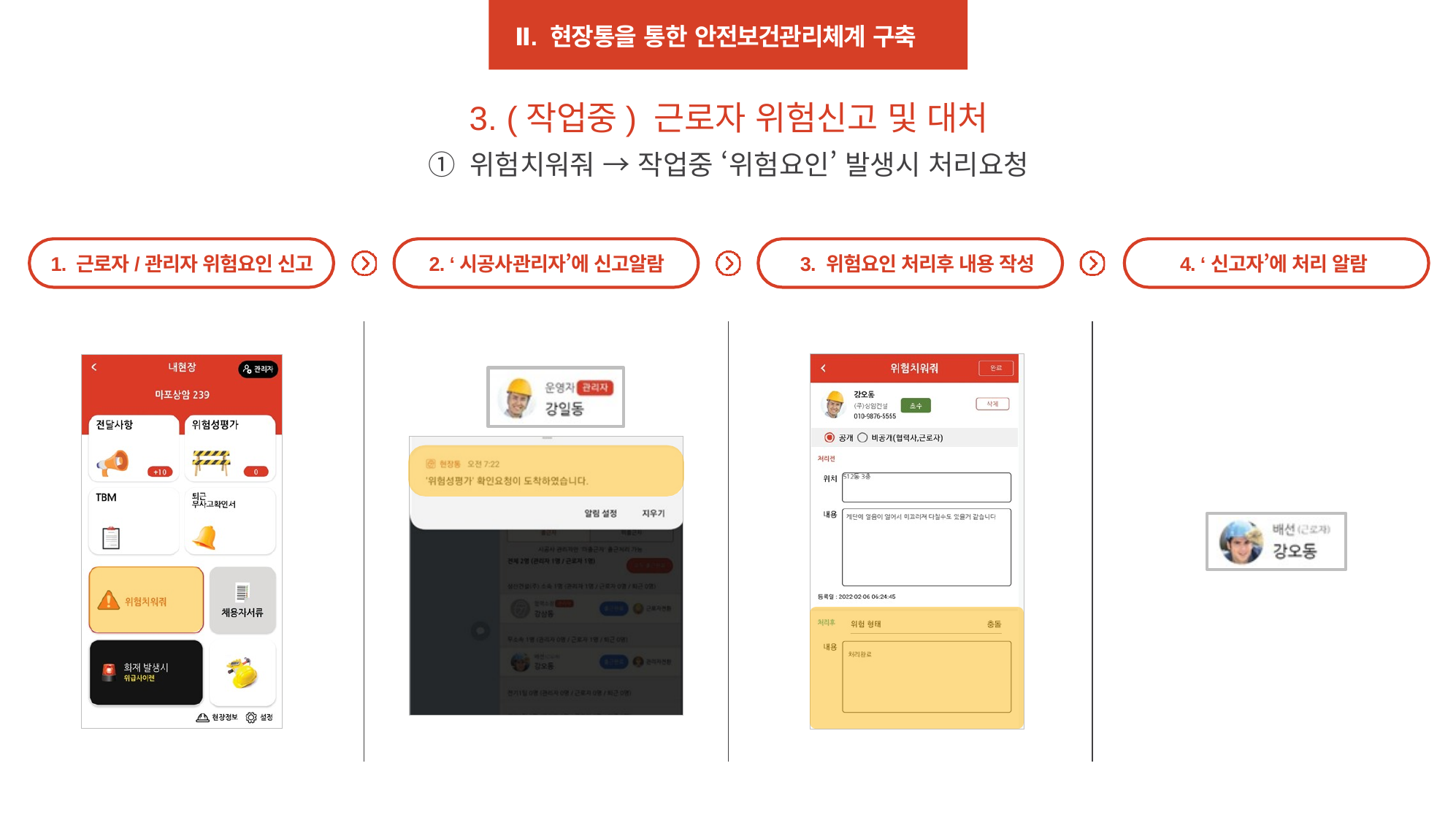

Ⅱ. 현장통을 통한 안전보건관리체계 구축
3. (작업중) 근로자 위험신고 및 대처
① 위험치워줘 → 작업중 ‘위험요인’ 발생시 처리요청

1. 근로자/관리자 위험요인 신고
2. ‘시공사관리자’에 신고알람
3. 위험요인 처리후 내용 작성
4. ‘신고자’에 처리 알람